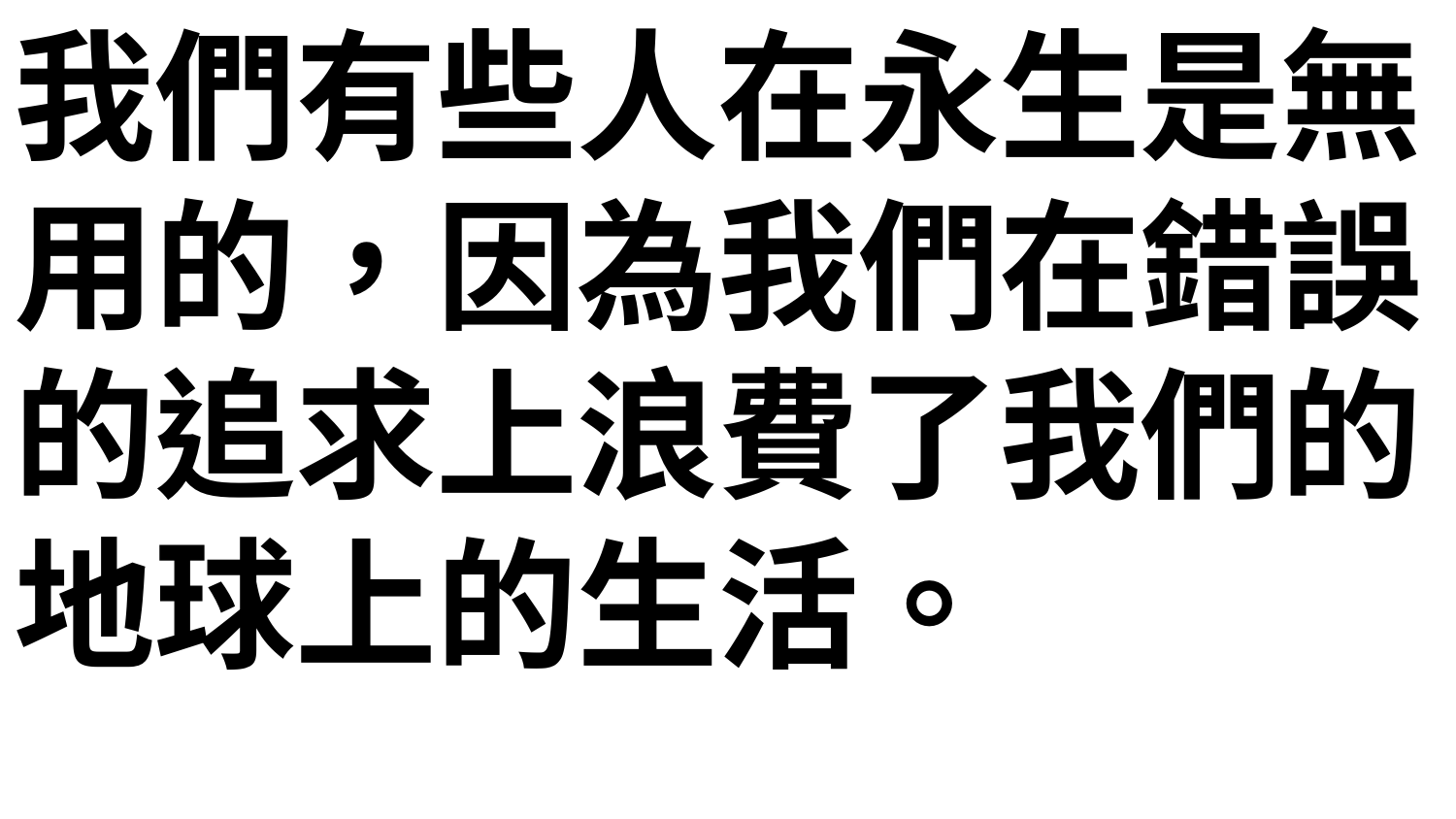

我們有些人在永生是無用的，因為我們在錯誤的追求上浪費了我們的地球上的生活。